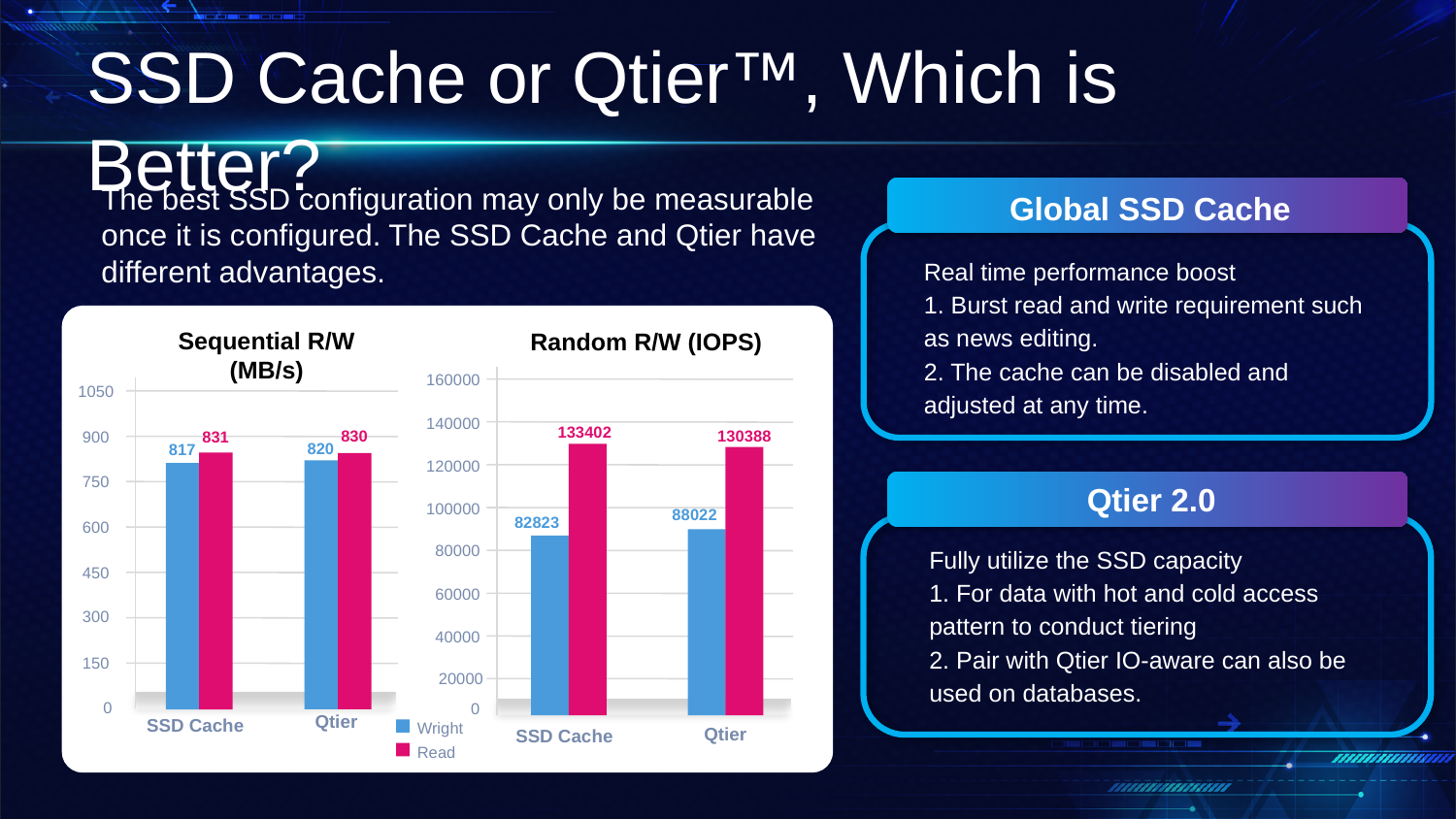

SSD Cache or Qtier™, Which is Better?
The best SSD configuration may only be measurable once it is configured. The SSD Cache and Qtier have different advantages.

Global SSD Cache

Real time performance boost
1. Burst read and write requirement such as news editing.
2. The cache can be disabled and adjusted at any time.

Sequential R/W (MB/s)
1050
900

750
600
450

300
150
0
Qtier
SSD Cache
Random R/W (IOPS)
160000
140000

120000
100000

80000

60000

40000
20000
0
Qtier
SSD Cache
133402
130388
830
831
820
817

Qtier 2.0
88022
82823

Fully utilize the SSD capacity
1. For data with hot and cold access pattern to conduct tiering
2. Pair with Qtier IO-aware can also be used on databases.
Wright
Read

TVS-872XT-i5-16G 搭配 QM2-2P10G1TA 及 Samsung SSD 960 pro 1TB M.2 NVMe *2, RAID 1 做SSD 快取及 Qtier, 同時進行網路與SSD傳輸